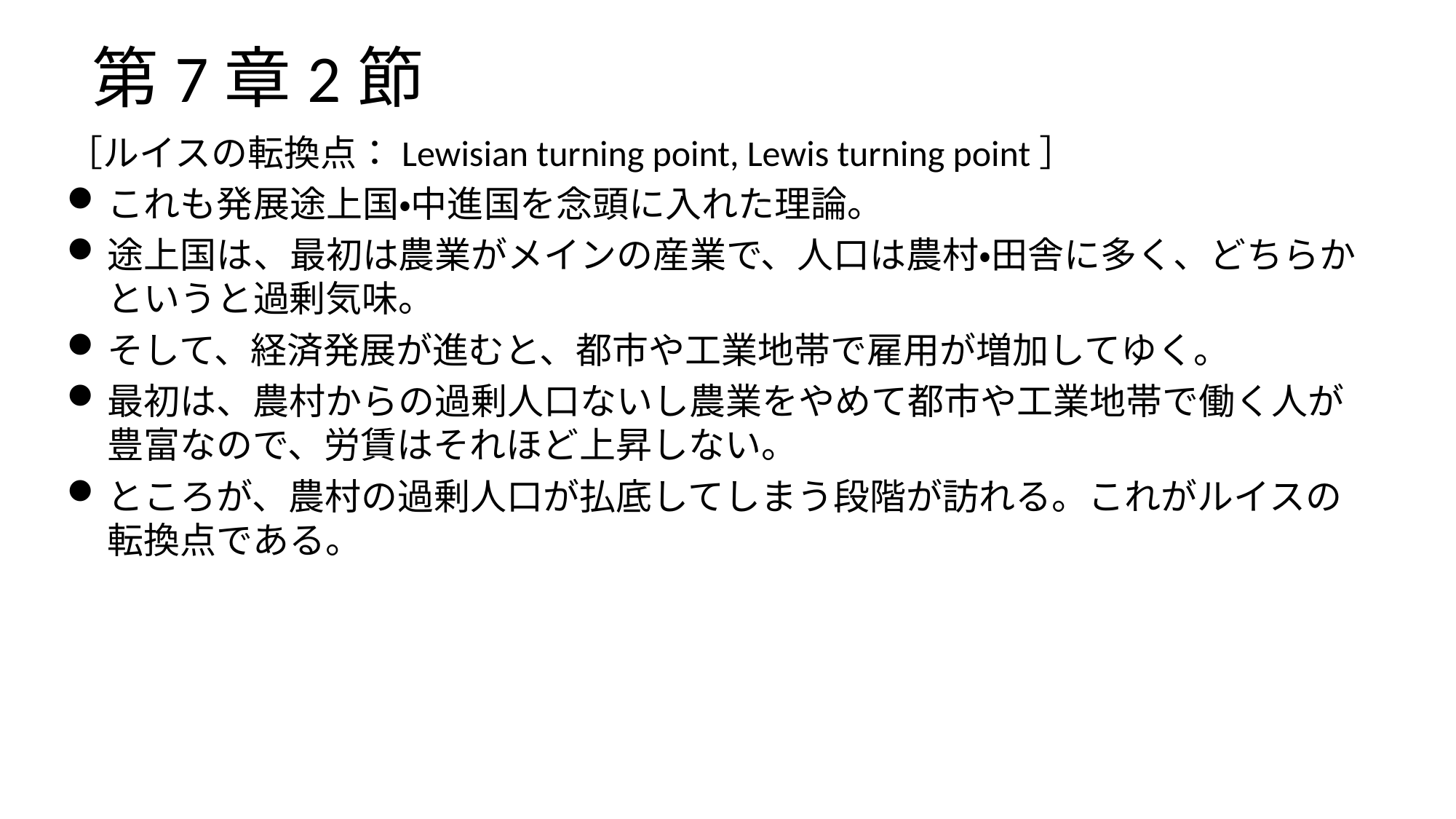

# 第7章2節
［ルイスの転換点：Lewisian turning point, Lewis turning point］
これも発展途上国・中進国を念頭に入れた理論。
途上国は、最初は農業がメインの産業で、人口は農村・田舎に多く、どちらかというと過剰気味。
そして、経済発展が進むと、都市や工業地帯で雇用が増加してゆく。
最初は、農村からの過剰人口ないし農業をやめて都市や工業地帯で働く人が豊富なので、労賃はそれほど上昇しない。
ところが、農村の過剰人口が払底してしまう段階が訪れる。これがルイスの転換点である。